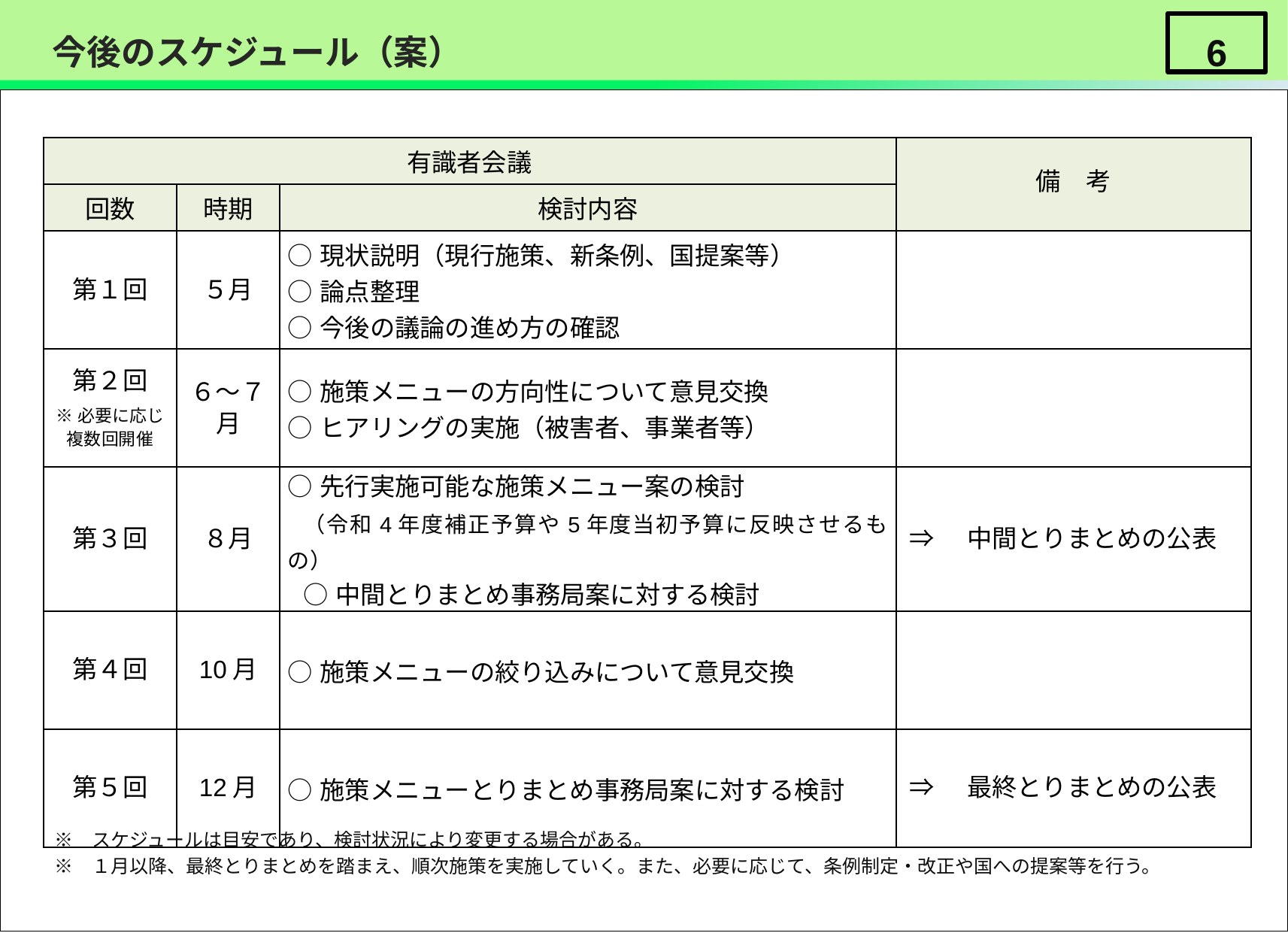

# 今後のスケジュール（案）
6

　　 ※　スケジュールは目安であり、検討状況により変更する場合がある。
　　 ※　１月以降、最終とりまとめを踏まえ、順次施策を実施していく。また、必要に応じて、条例制定・改正や国への提案等を行う。

| 有識者会議 |  |  | 備　考 |
| --- | --- | --- | --- |
| 回数 | 時期 | 検討内容 |  |
| 第１回 | ５月 | ○現状説明（現行施策、新条例、国提案等） ○論点整理 ○今後の議論の進め方の確認 |  |
| 第２回 ※必要に応じ 複数回開催 | ６～７ 月 | ○施策メニューの方向性について意見交換 ○ヒアリングの実施（被害者、事業者等） |  |
| 第３回 | ８月 | ○先行実施可能な施策メニュー案の検討 （令和4年度補正予算や5年度当初予算に反映させるもの） ○中間とりまとめ事務局案に対する検討 | ⇒　中間とりまとめの公表 |
| 第４回 | 10月 | ○施策メニューの絞り込みについて意見交換 |  |
| 第５回 | 12月 | ○施策メニューとりまとめ事務局案に対する検討 | ⇒　最終とりまとめの公表 |